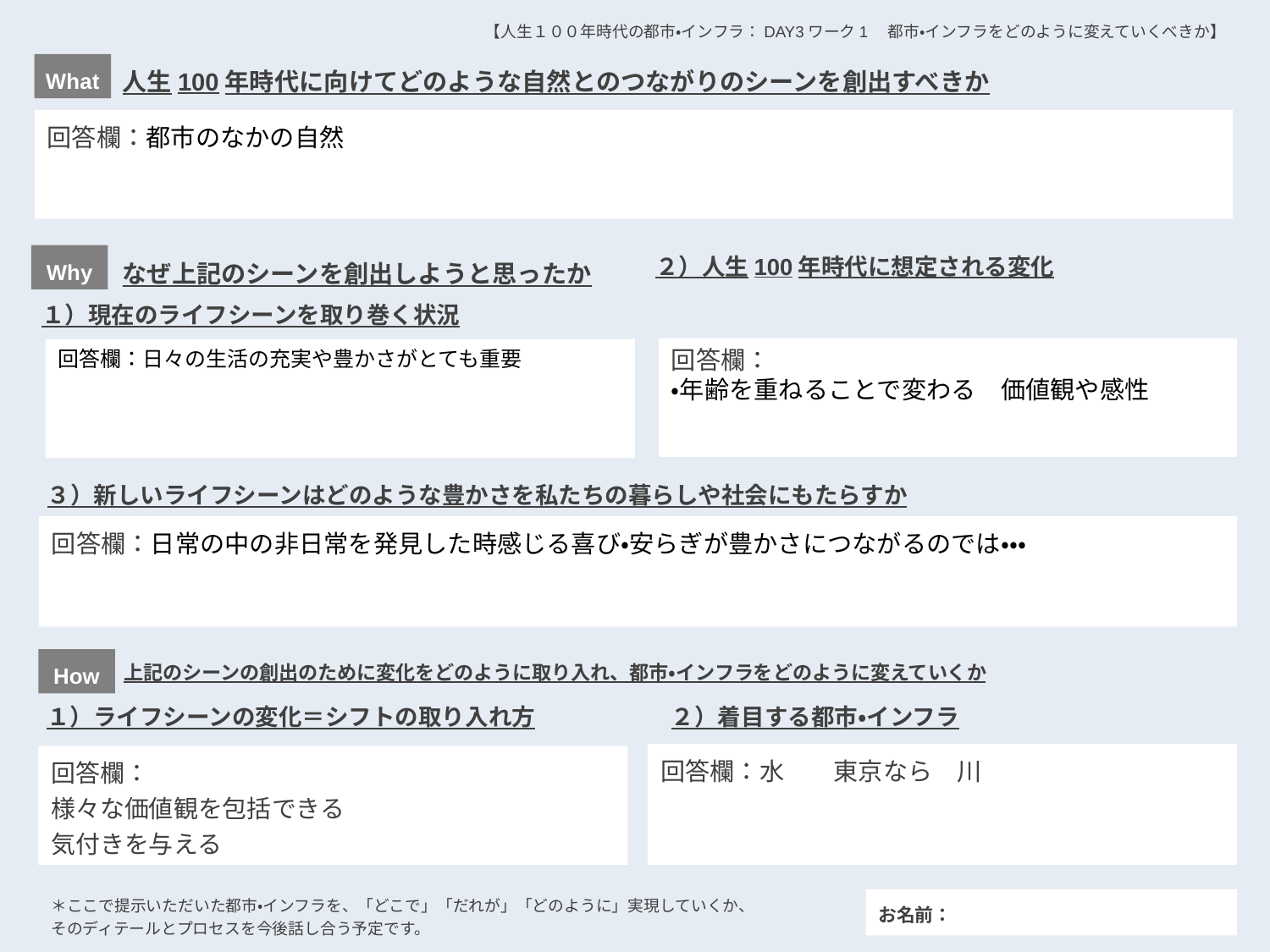

【人生１００年時代の都市・インフラ：DAY3ワーク1　都市・インフラをどのように変えていくべきか】

What
人生100年時代に向けてどのような自然とのつながりのシーンを創出すべきか
回答欄：都市のなかの自然

２）人生100年時代に想定される変化

Why
なぜ上記のシーンを創出しようと思ったか
１）現在のライフシーンを取り巻く状況
回答欄：
・年齢を重ねることで変わる　価値観や感性
回答欄：日々の生活の充実や豊かさがとても重要
３）新しいライフシーンはどのような豊かさを私たちの暮らしや社会にもたらすか
回答欄：日常の中の非日常を発見した時感じる喜び・安らぎが豊かさにつながるのでは・・・

上記のシーンの創出のために変化をどのように取り入れ、都市・インフラをどのように変えていくか

How
１）ライフシーンの変化＝シフトの取り入れ方
２）着目する都市・インフラ
回答欄：水　　東京なら　川
回答欄：
様々な価値観を包括できる
気付きを与える

＊ここで提示いただいた都市・インフラを、「どこで」「だれが」「どのように」実現していくか、そのディテールとプロセスを今後話し合う予定です。
お名前：